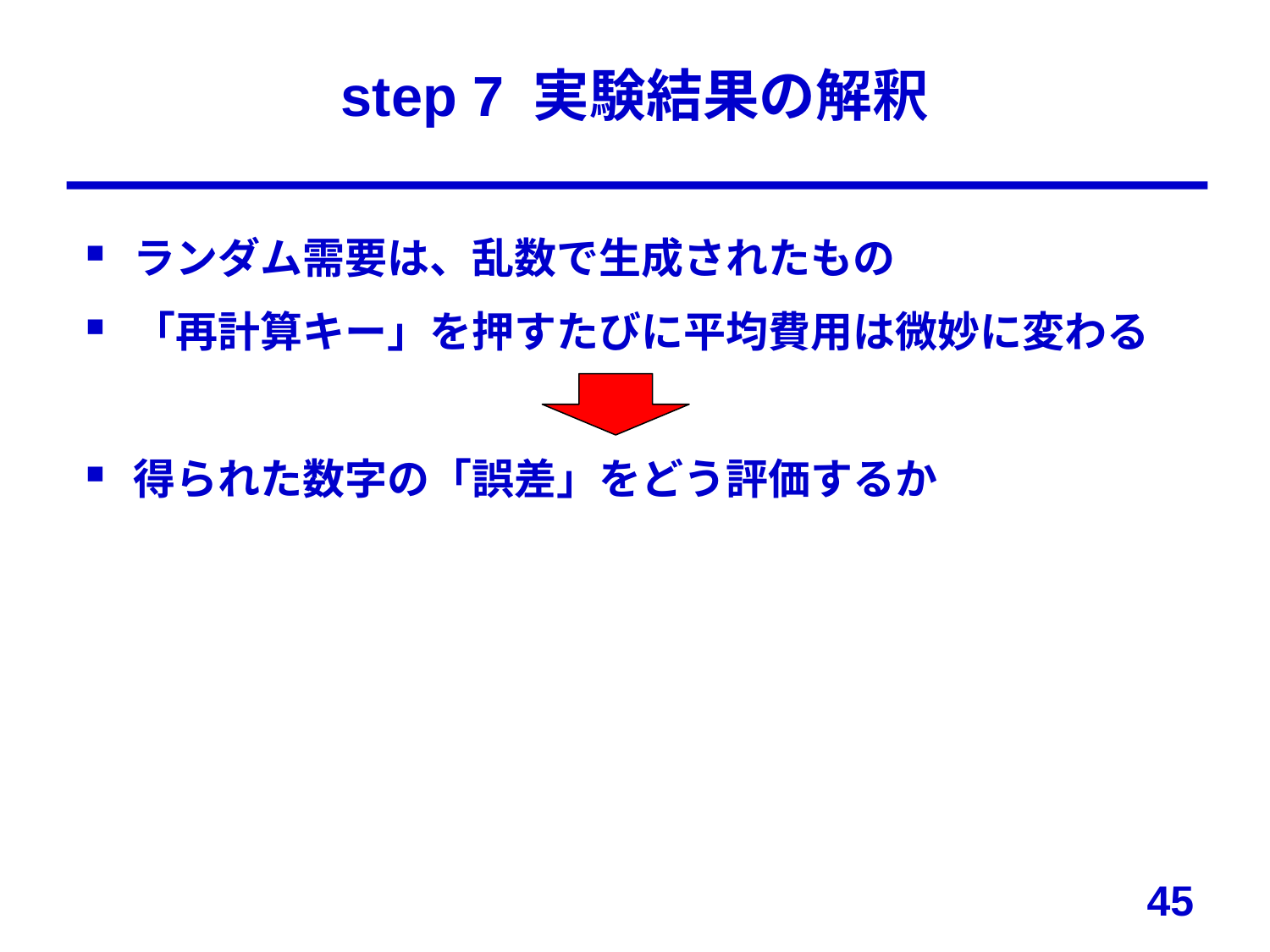

# step 7 実験結果の解釈
ランダム需要は、乱数で生成されたもの
「再計算キー」を押すたびに平均費用は微妙に変わる

得られた数字の「誤差」をどう評価するか

45